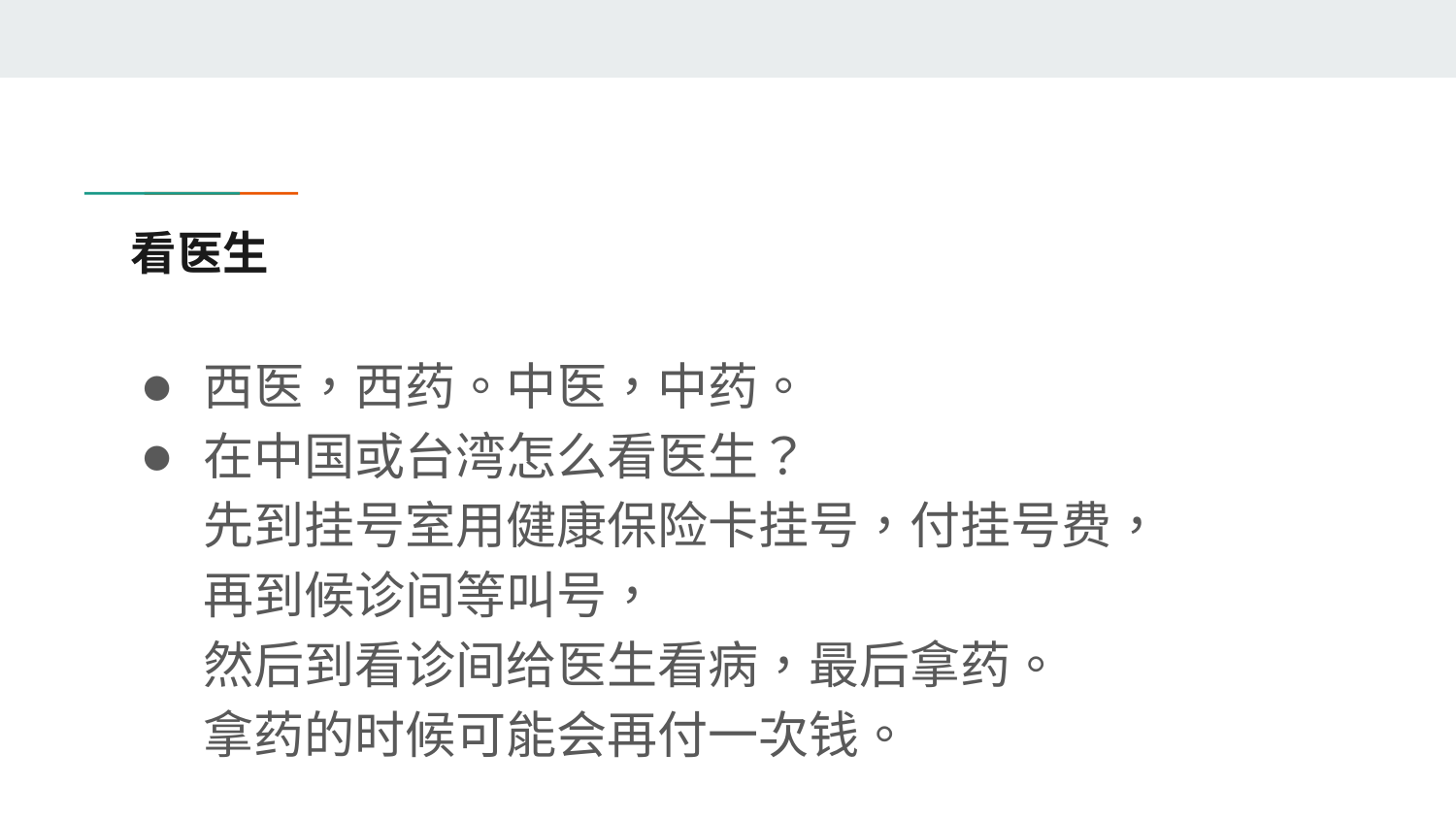

# 看医生
西医，西药。中医，中药。
在中国或台湾怎么看医生？
先到挂号室用健康保险卡挂号，付挂号费，
再到候诊间等叫号，
然后到看诊间给医生看病，最后拿药。
拿药的时候可能会再付一次钱。